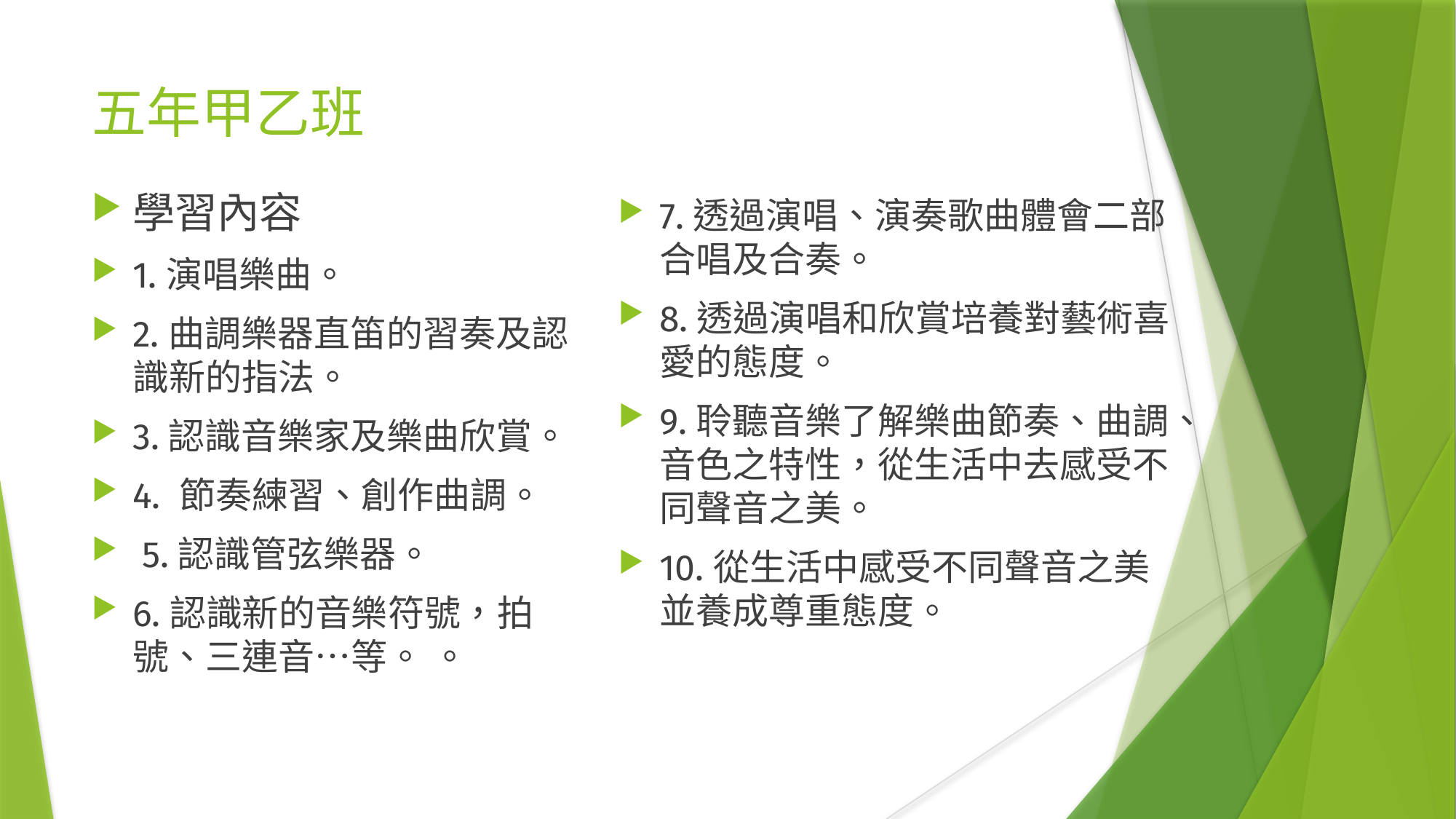

# 五年甲乙班
學習內容
1.演唱樂曲。
2.曲調樂器直笛的習奏及認識新的指法。
3.認識音樂家及樂曲欣賞。
4. 節奏練習、創作曲調。
 5.認識管弦樂器。
6.認識新的音樂符號，拍號、三連音…等。 。
7.透過演唱、演奏歌曲體會二部合唱及合奏。
8.透過演唱和欣賞培養對藝術喜愛的態度。
9.聆聽音樂了解樂曲節奏、曲調、音色之特性，從生活中去感受不同聲音之美。
10.從生活中感受不同聲音之美並養成尊重態度。